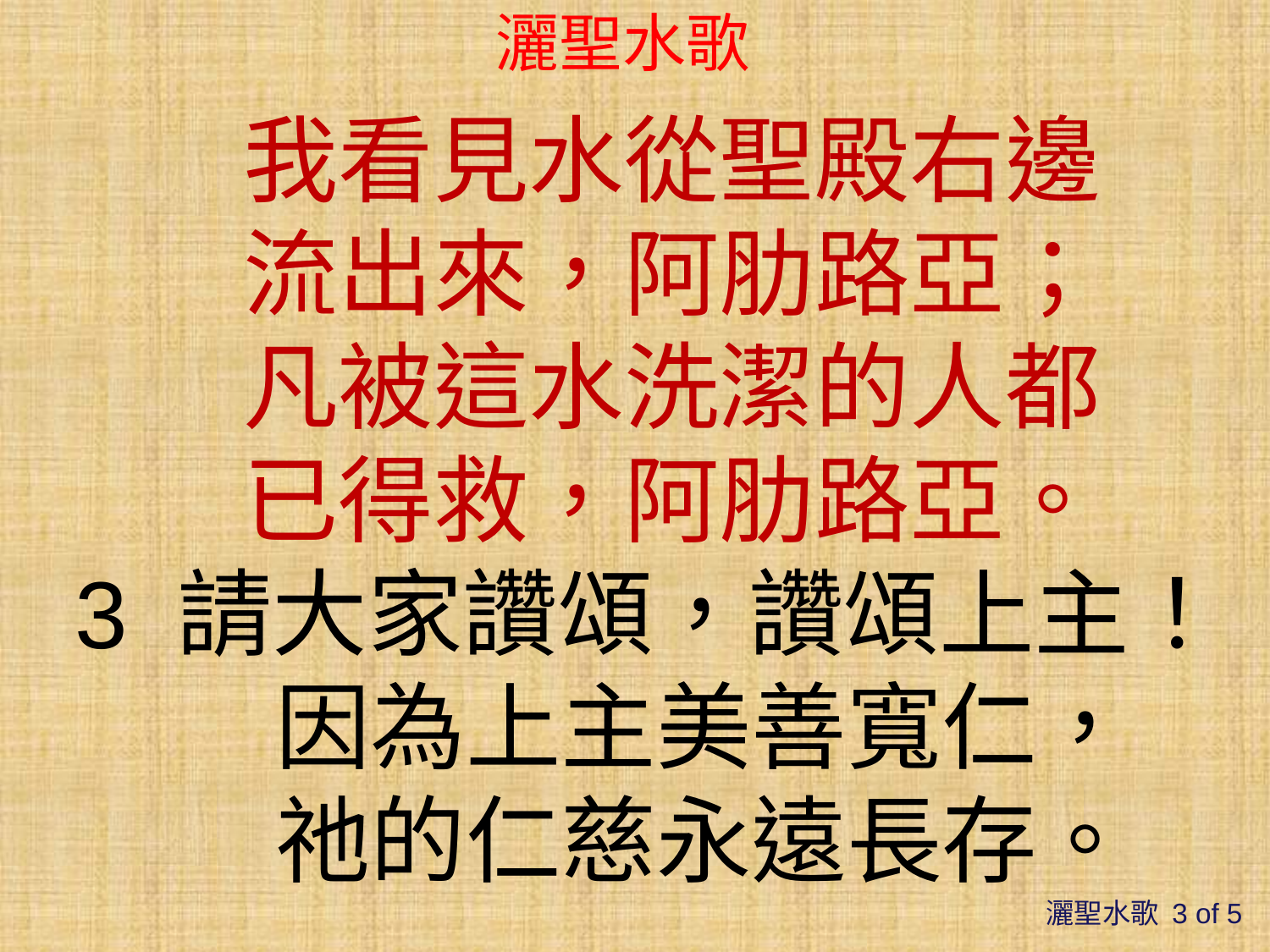

# 灑聖水歌
 我看見水從聖殿右邊
 流出來，阿肋路亞；
 凡被這水洗潔的人都
 已得救，阿肋路亞。
3 請大家讚頌，讚頌上主！
    因為上主美善寬仁，
    祂的仁慈永遠長存。
灑聖水歌 3 of 5